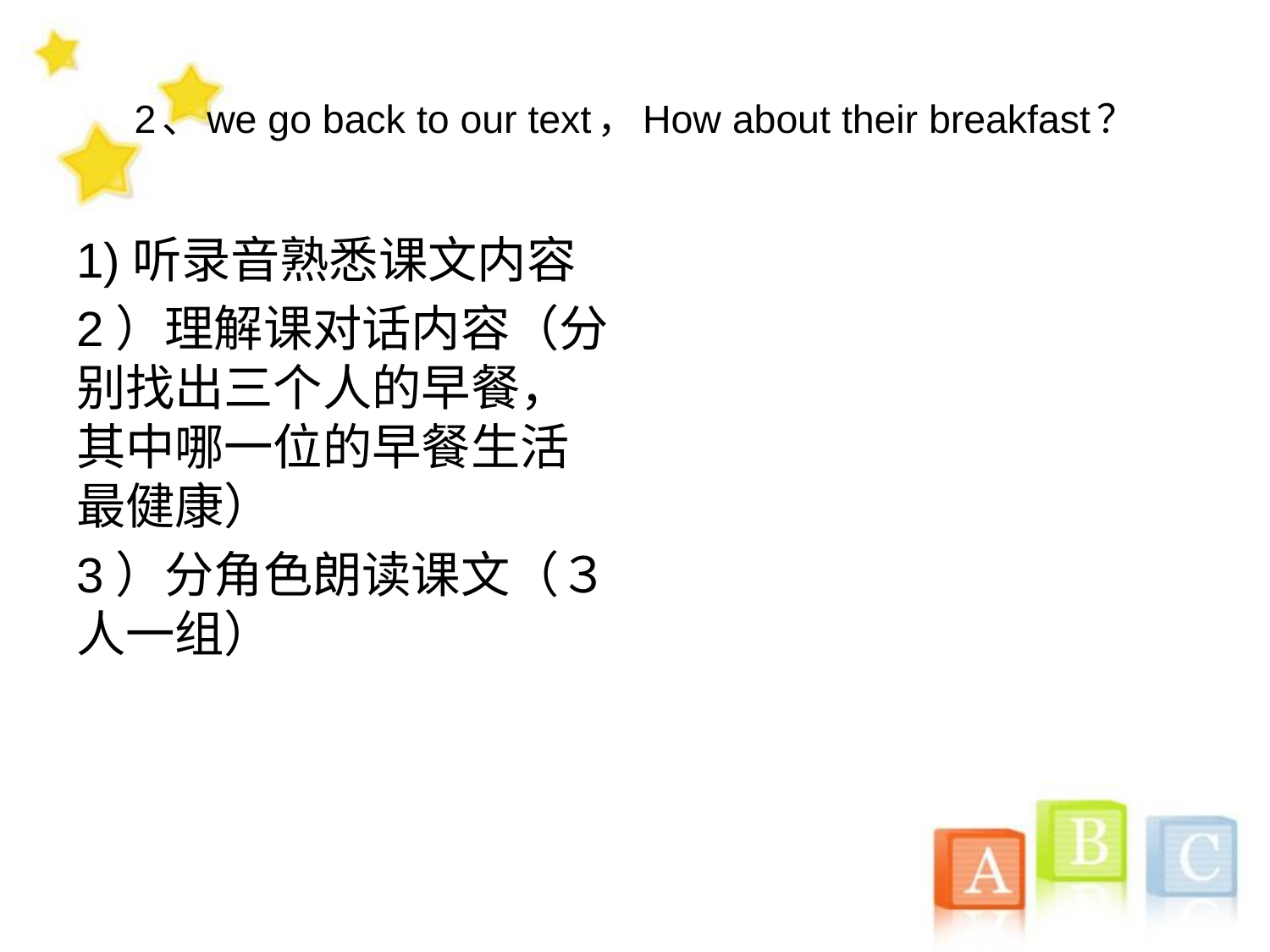

# 2、we go back to our text，How about their breakfast？
1)听录音熟悉课文内容
2）理解课对话内容（分别找出三个人的早餐，其中哪一位的早餐生活最健康）
3）分角色朗读课文（３人一组）